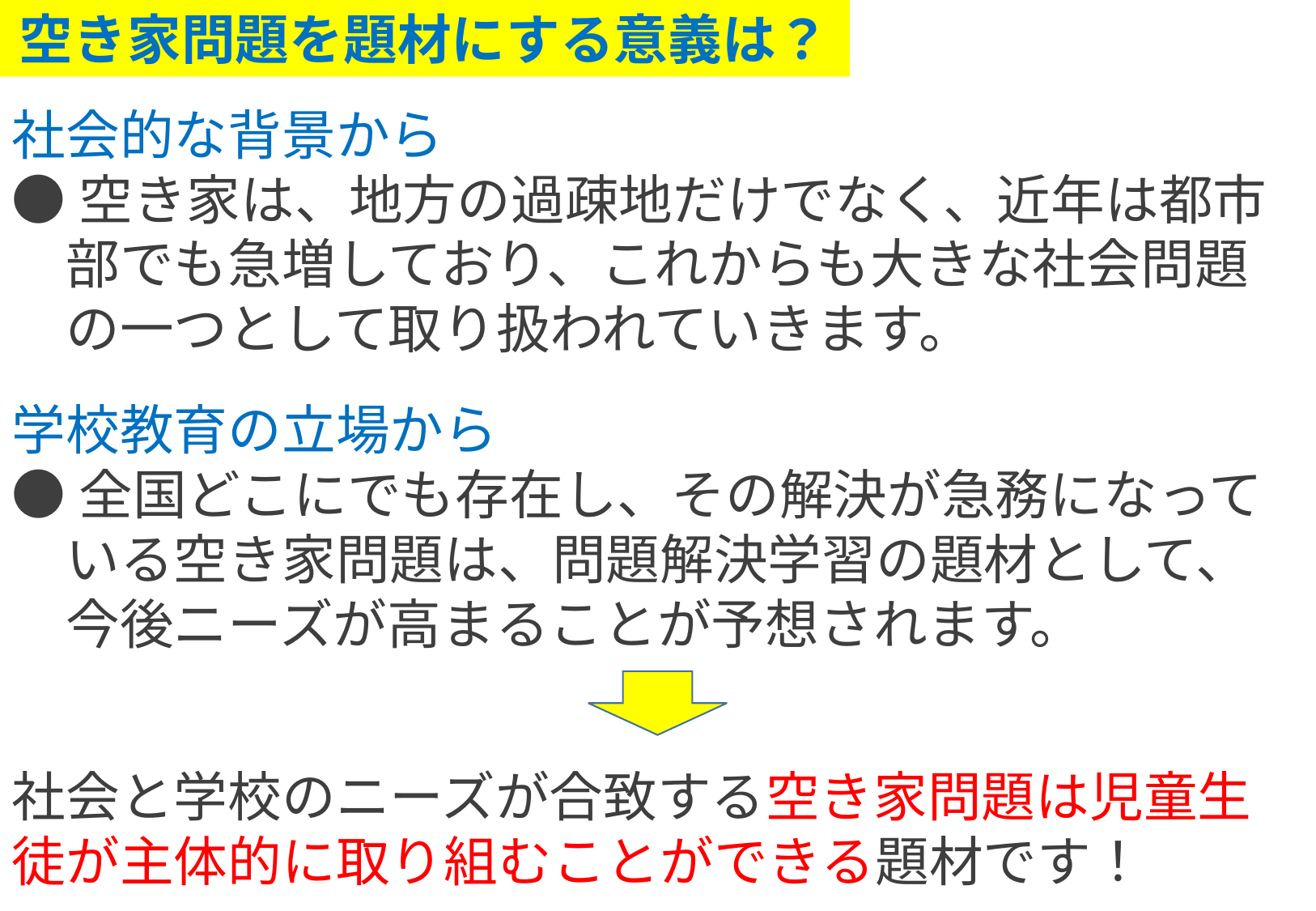

空き家問題を題材にする意義は？
社会的な背景から
●空き家は、地方の過疎地だけでなく、近年は都市
　部でも急増しており、これからも大きな社会問題
　の一つとして取り扱われていきます。

学校教育の立場から
●全国どこにでも存在し、その解決が急務になって
　いる空き家問題は、問題解決学習の題材として、
　今後ニーズが高まることが予想されます。

社会と学校のニーズが合致する空き家問題は児童生徒が主体的に取り組むことができる題材です！